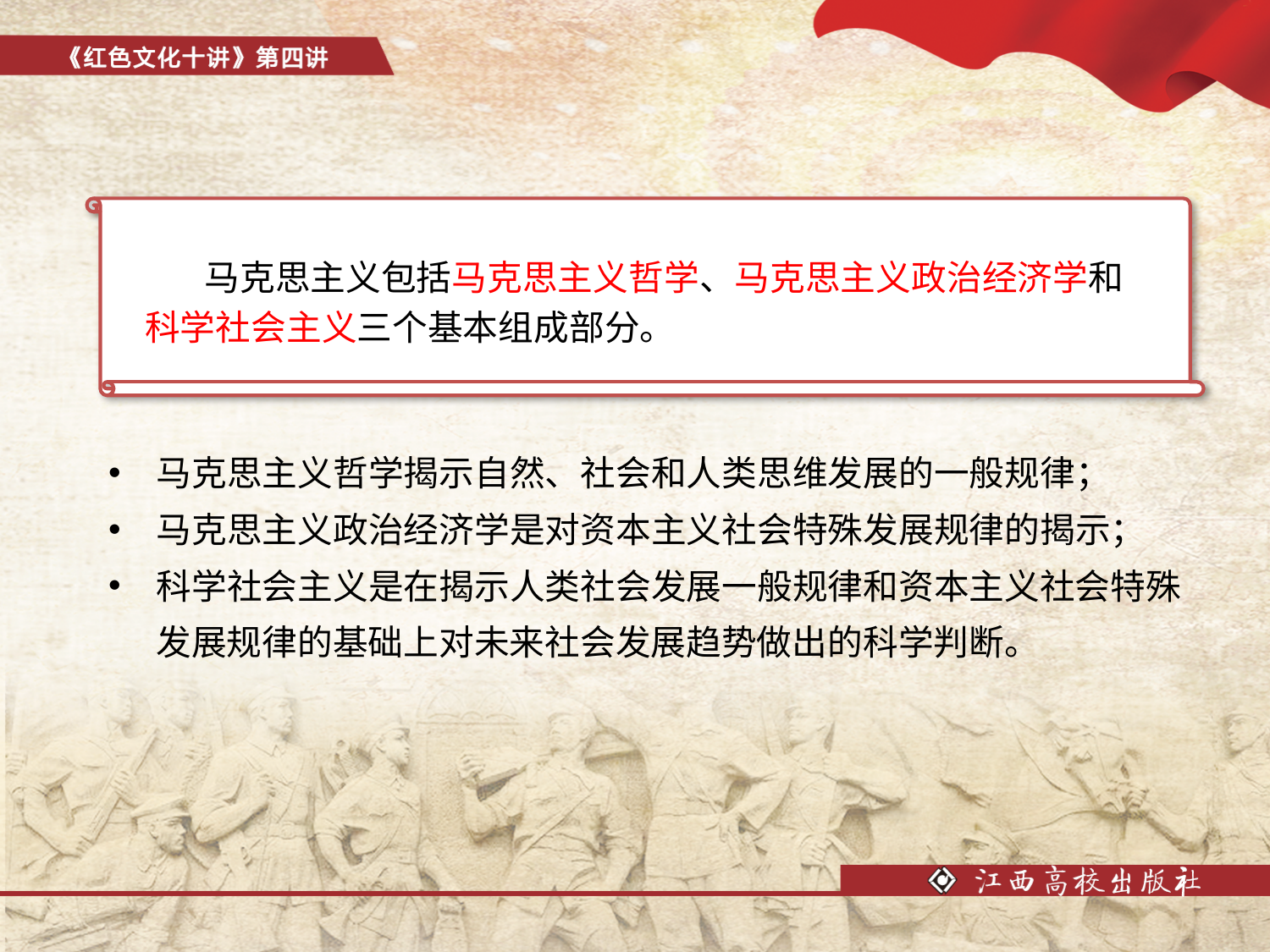

马克思主义包括马克思主义哲学、马克思主义政治经济学和科学社会主义三个基本组成部分。

马克思主义哲学揭示自然、社会和人类思维发展的一般规律；
马克思主义政治经济学是对资本主义社会特殊发展规律的揭示；
科学社会主义是在揭示人类社会发展一般规律和资本主义社会特殊
     发展规律的基础上对未来社会发展趋势做出的科学判断。